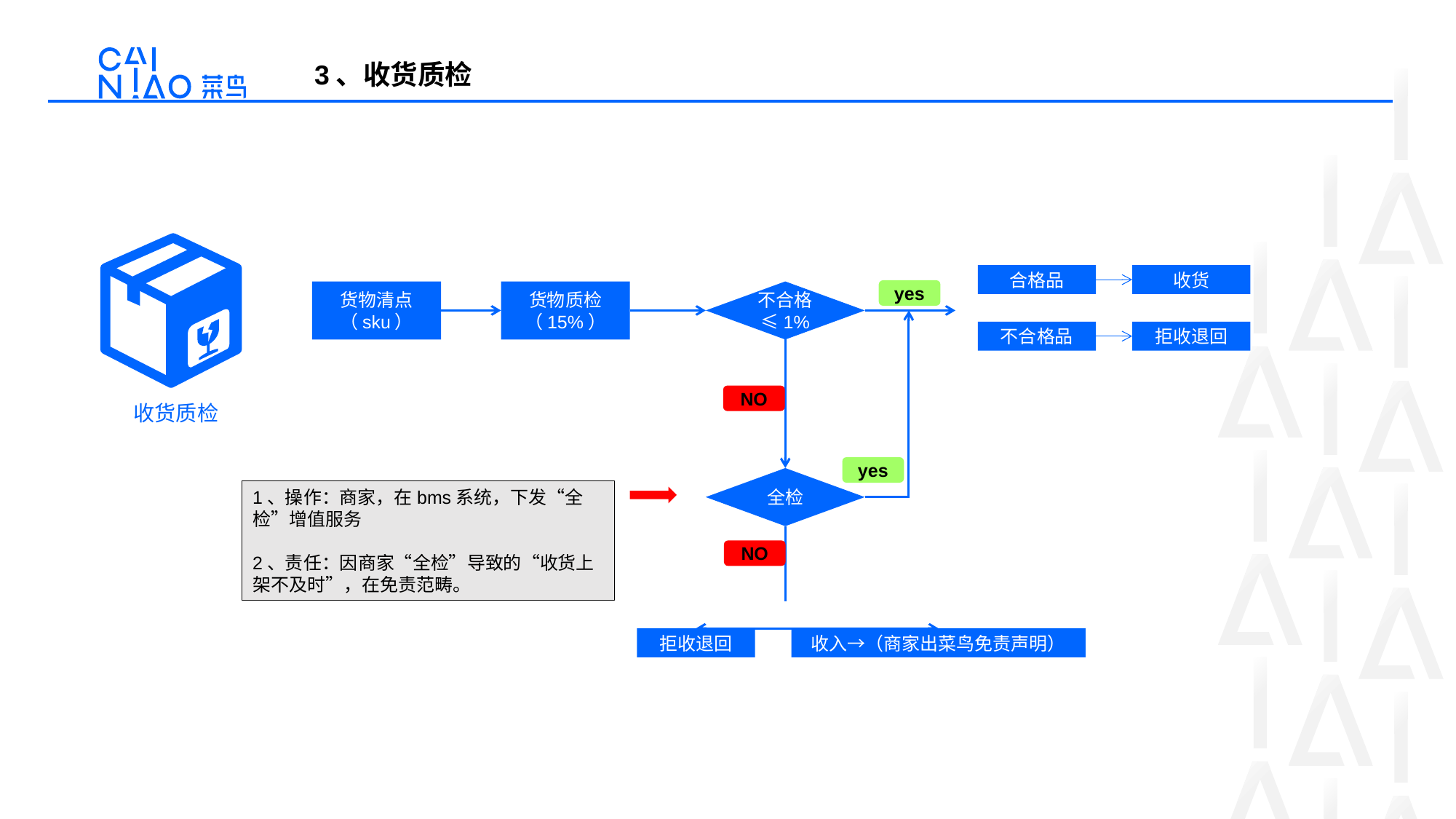

3、收货质检

收货
合格品
yes
货物清点（sku）
货物质检（15%）
不合格≤1%
拒收退回
不合格品
NO
收货质检
yes
全检
1、操作：商家，在bms系统，下发“全检”增值服务

2、责任：因商家“全检”导致的“收货上架不及时”，在免责范畴。

NO
收入→（商家出菜鸟免责声明）
拒收退回